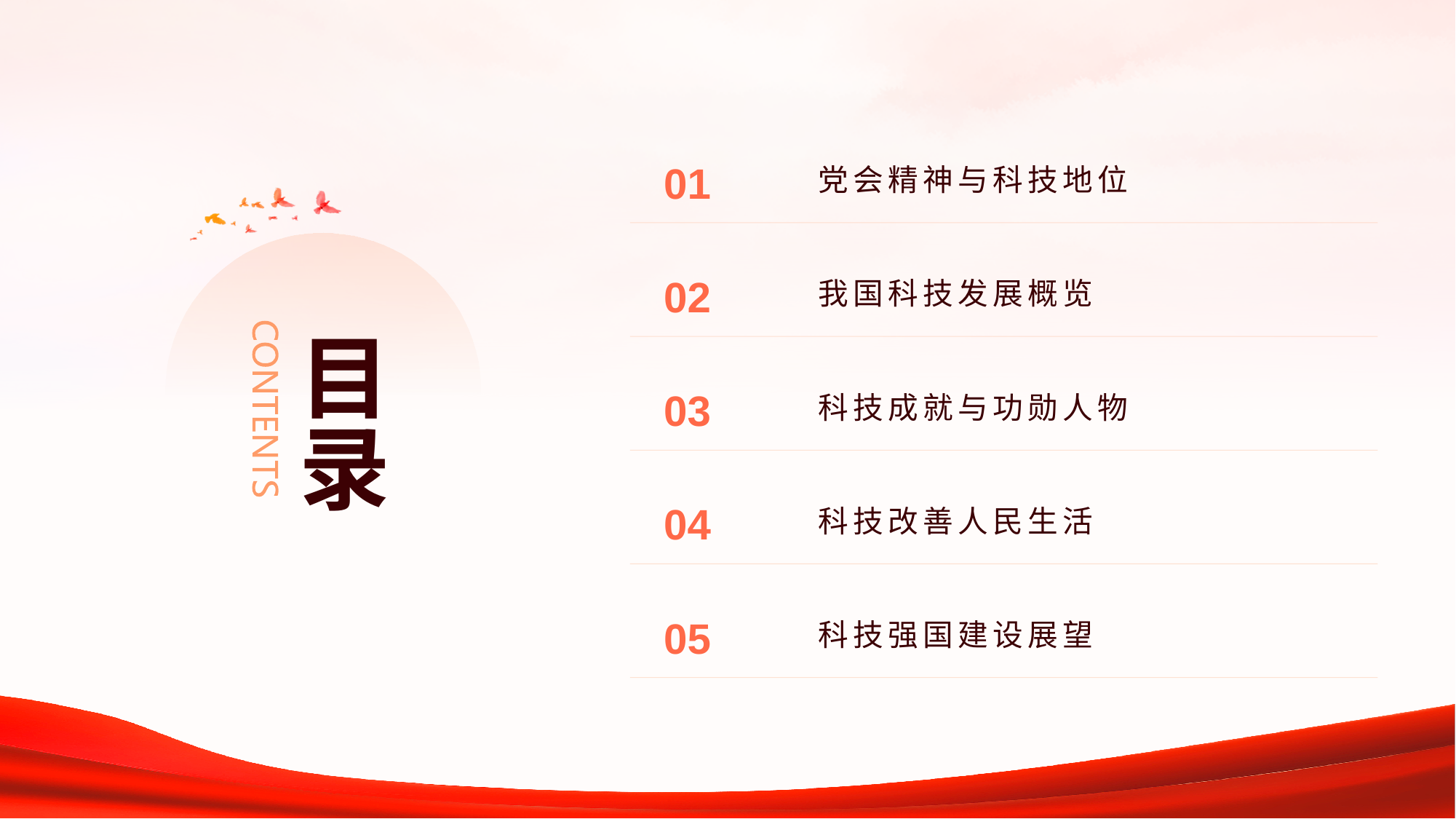

01
党会精神与科技地位
02
我国科技发展概览
# 目录

03
科技成就与功勋人物
04
科技改善人民生活
05
科技强国建设展望